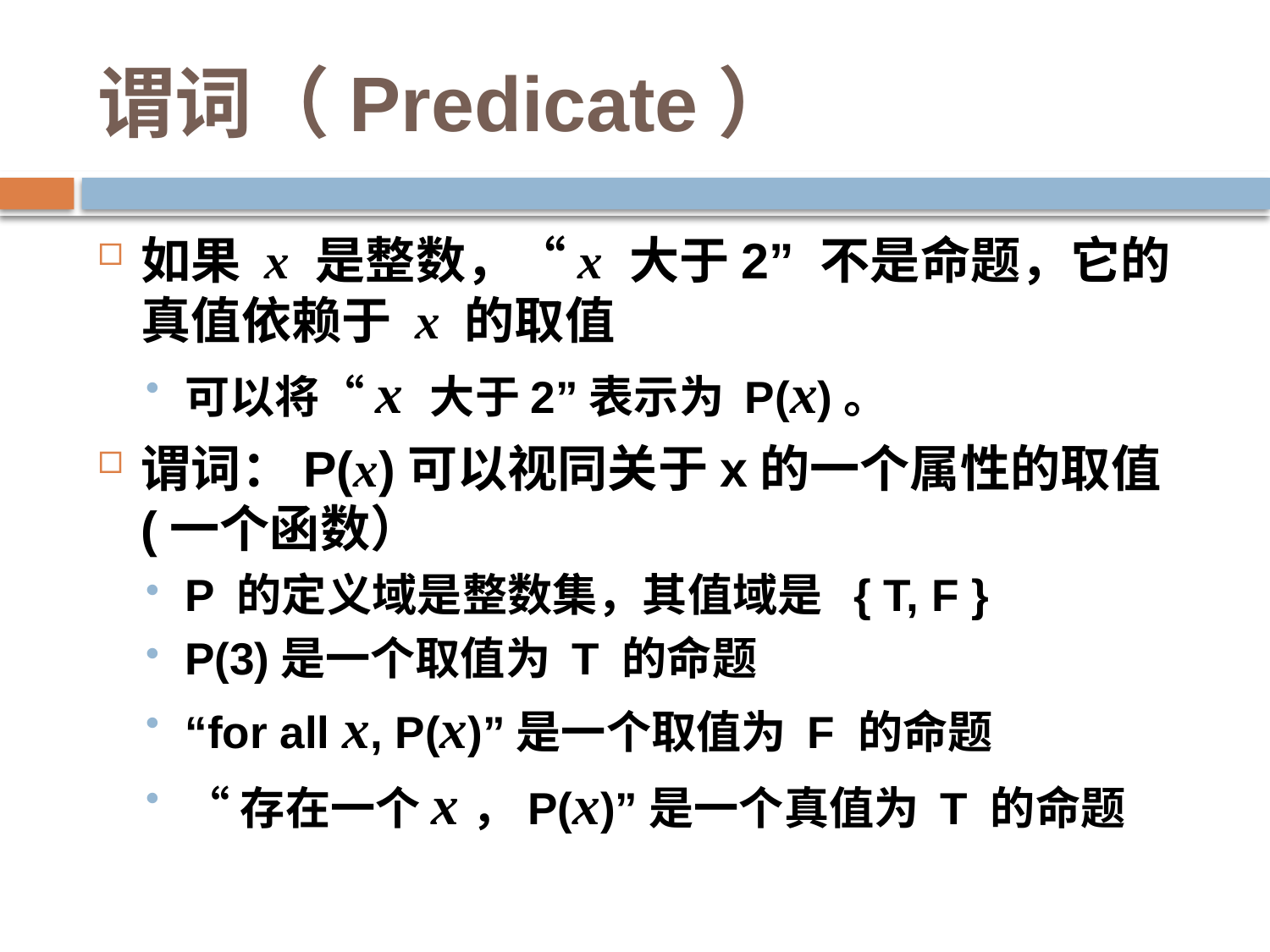

# 谓词（Predicate）
如果 x 是整数，“x 大于2” 不是命题，它的真值依赖于 x 的取值
可以将“x 大于2”表示为 P(x)。
谓词：P(x)可以视同关于x的一个属性的取值(一个函数）
P 的定义域是整数集，其值域是  { T, F }
P(3)是一个取值为 T 的命题
“for all x, P(x)”是一个取值为 F 的命题
“存在一个x，P(x)”是一个真值为 T 的命题